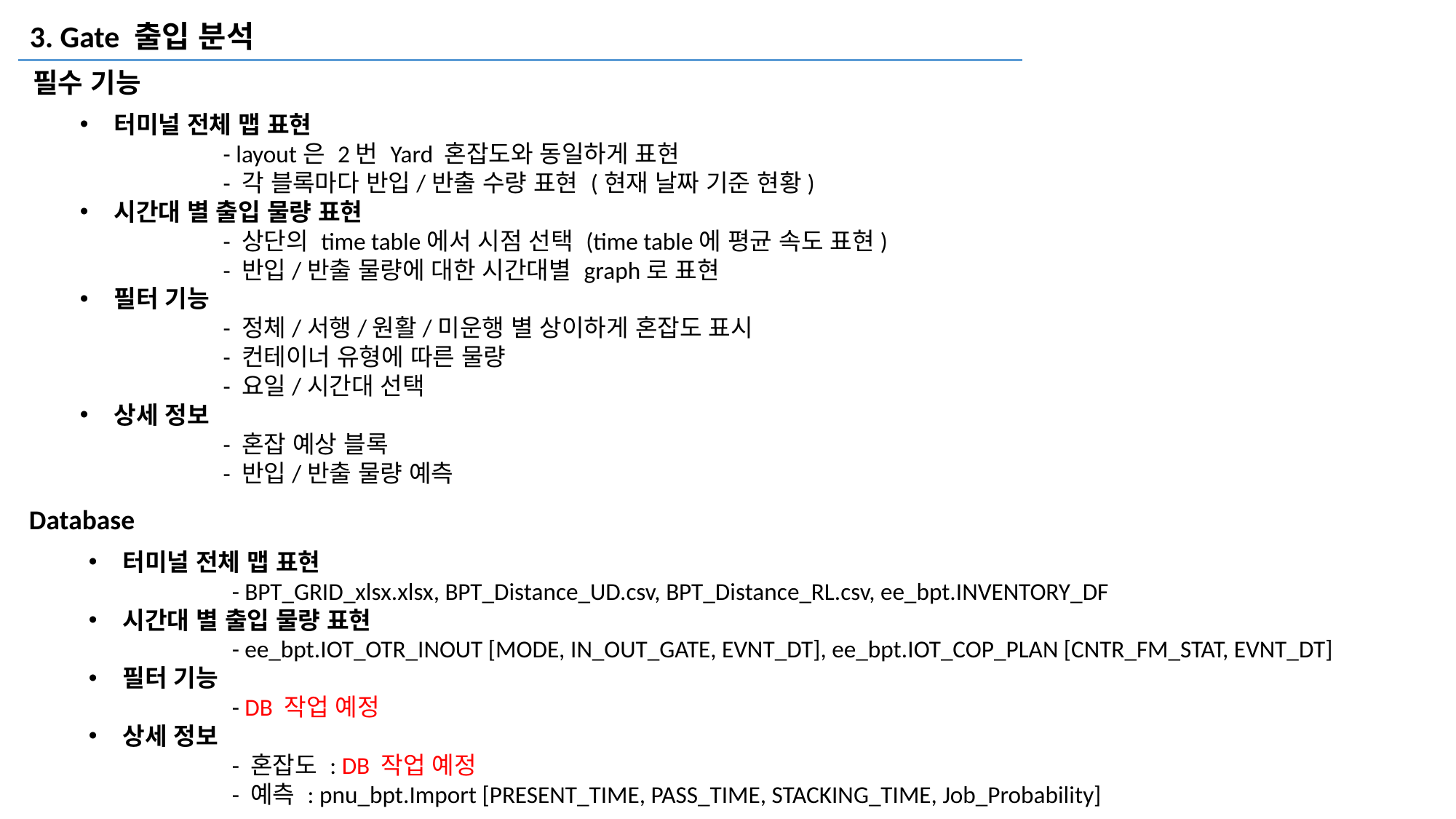

3. Gate 출입 분석
필수 기능
터미널 전체 맵 표현
	- layout은 2번 Yard 혼잡도와 동일하게 표현
	- 각 블록마다 반입/반출 수량 표현 (현재 날짜 기준 현황)
시간대 별 출입 물량 표현
	- 상단의 time table에서 시점 선택 (time table에 평균 속도 표현)
	- 반입/반출 물량에 대한 시간대별 graph로 표현
필터 기능
	- 정체/서행/원활/미운행 별 상이하게 혼잡도 표시
	- 컨테이너 유형에 따른 물량
	- 요일/시간대 선택
상세 정보
	- 혼잡 예상 블록
	- 반입/반출 물량 예측
Database
터미널 전체 맵 표현
	- BPT_GRID_xlsx.xlsx, BPT_Distance_UD.csv, BPT_Distance_RL.csv, ee_bpt.INVENTORY_DF
시간대 별 출입 물량 표현
	- ee_bpt.IOT_OTR_INOUT [MODE, IN_OUT_GATE, EVNT_DT], ee_bpt.IOT_COP_PLAN [CNTR_FM_STAT, EVNT_DT]
필터 기능
	- DB 작업 예정
상세 정보
	- 혼잡도 : DB 작업 예정
	- 예측 : pnu_bpt.Import [PRESENT_TIME, PASS_TIME, STACKING_TIME, Job_Probability]